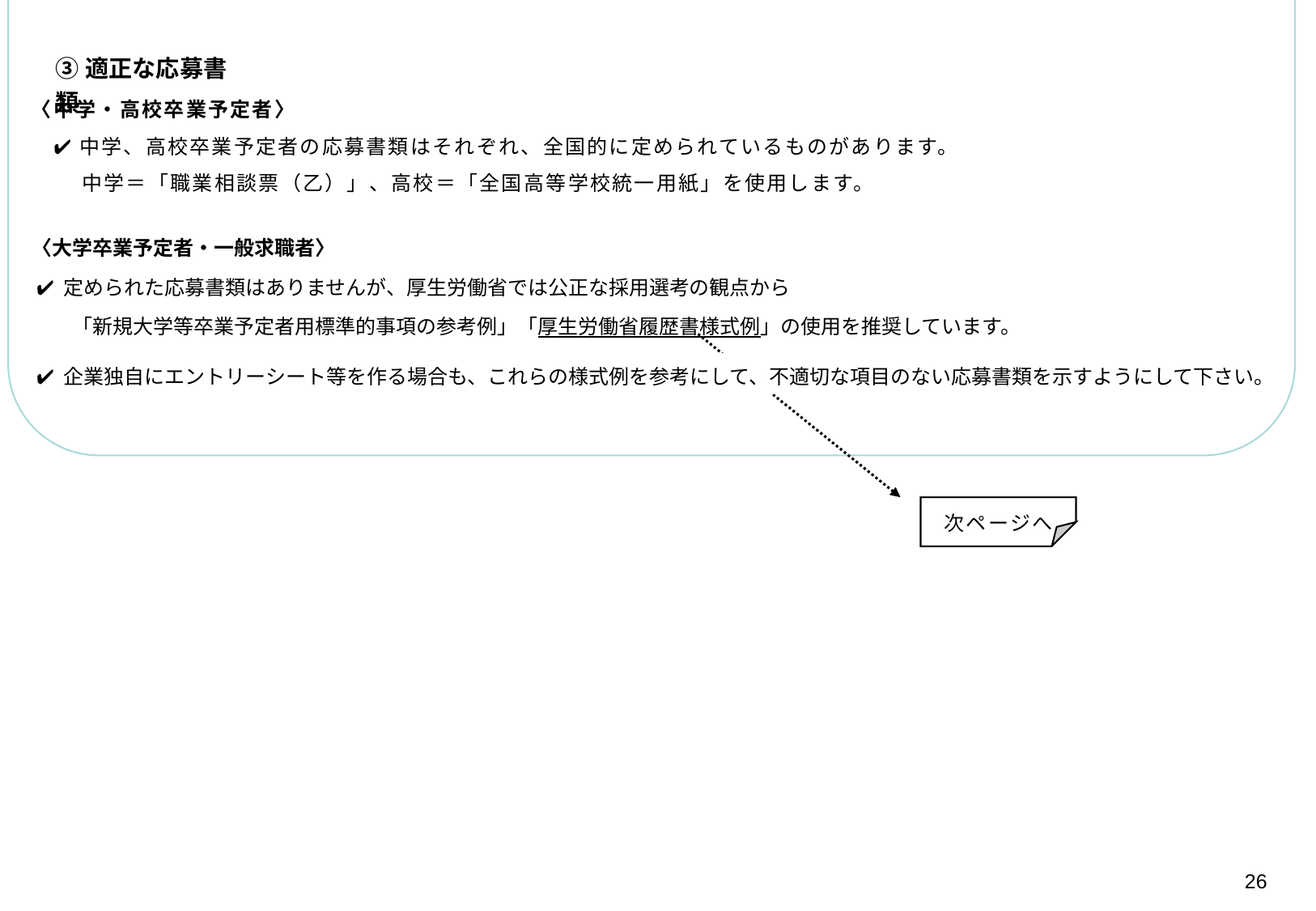

③適正な応募書類
〈中学・高校卒業予定者〉
　✔ 中学、高校卒業予定者の応募書類はそれぞれ、全国的に定められているものがあります。
　　 中学＝「職業相談票（乙）」、高校＝「全国高等学校統一用紙」を使用します。
〈大学卒業予定者・一般求職者〉
 ✔ 定められた応募書類はありませんが、厚生労働省では公正な採用選考の観点から
　　「新規大学等卒業予定者用標準的事項の参考例」「厚生労働省履歴書様式例」の使用を推奨しています。
 ✔ 企業独自にエントリーシート等を作る場合も、これらの様式例を参考にして、不適切な項目のない応募書類を示すようにして下さい。

次ページへ
26